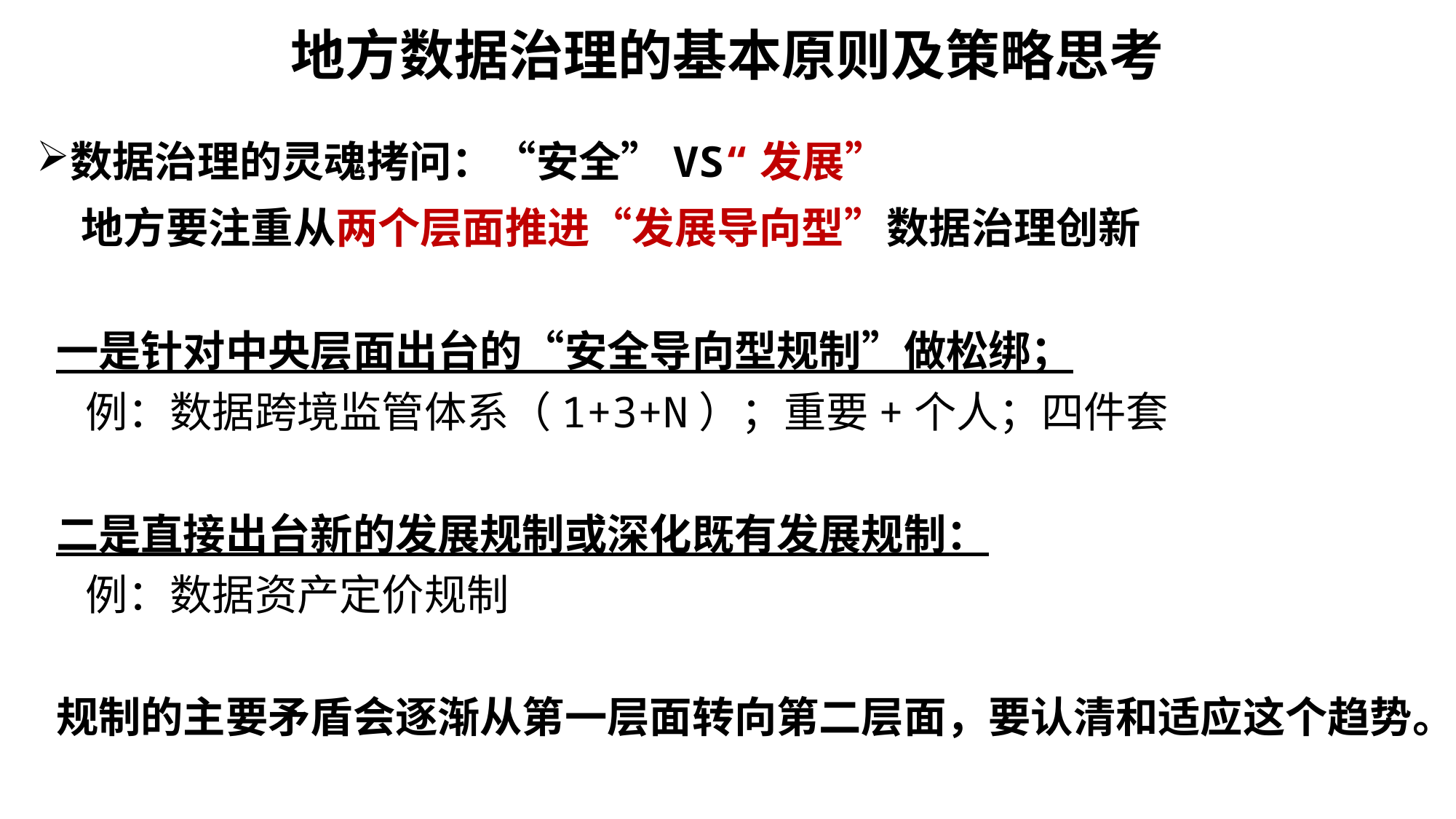

# 地方数据治理的基本原则及策略思考
数据治理的灵魂拷问：“安全”VS“发展”
   地方要注重从两个层面推进“发展导向型”数据治理创新

 一是针对中央层面出台的“安全导向型规制”做松绑；
    例：数据跨境监管体系（1+3+N）；重要+个人；四件套

 二是直接出台新的发展规制或深化既有发展规制：
    例：数据资产定价规制

 规制的主要矛盾会逐渐从第一层面转向第二层面，要认清和适应这个趋势。